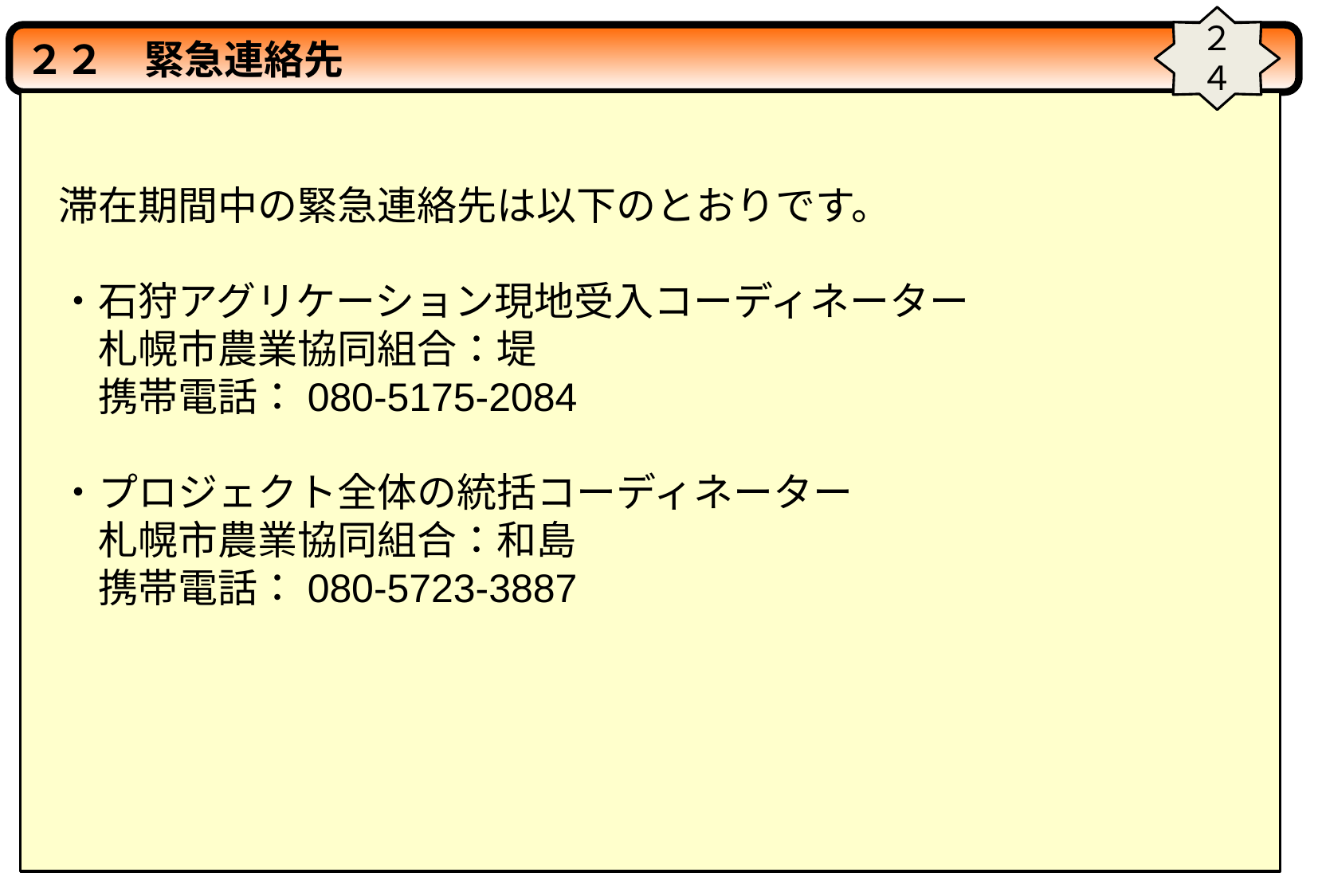

２４
２２　緊急連絡先

滞在期間中の緊急連絡先は以下のとおりです。

・石狩アグリケーション現地受入コーディネーター
　札幌市農業協同組合：堤
　携帯電話：080-5175-2084

・プロジェクト全体の統括コーディネーター
　札幌市農業協同組合：和島
　携帯電話：080-5723-3887